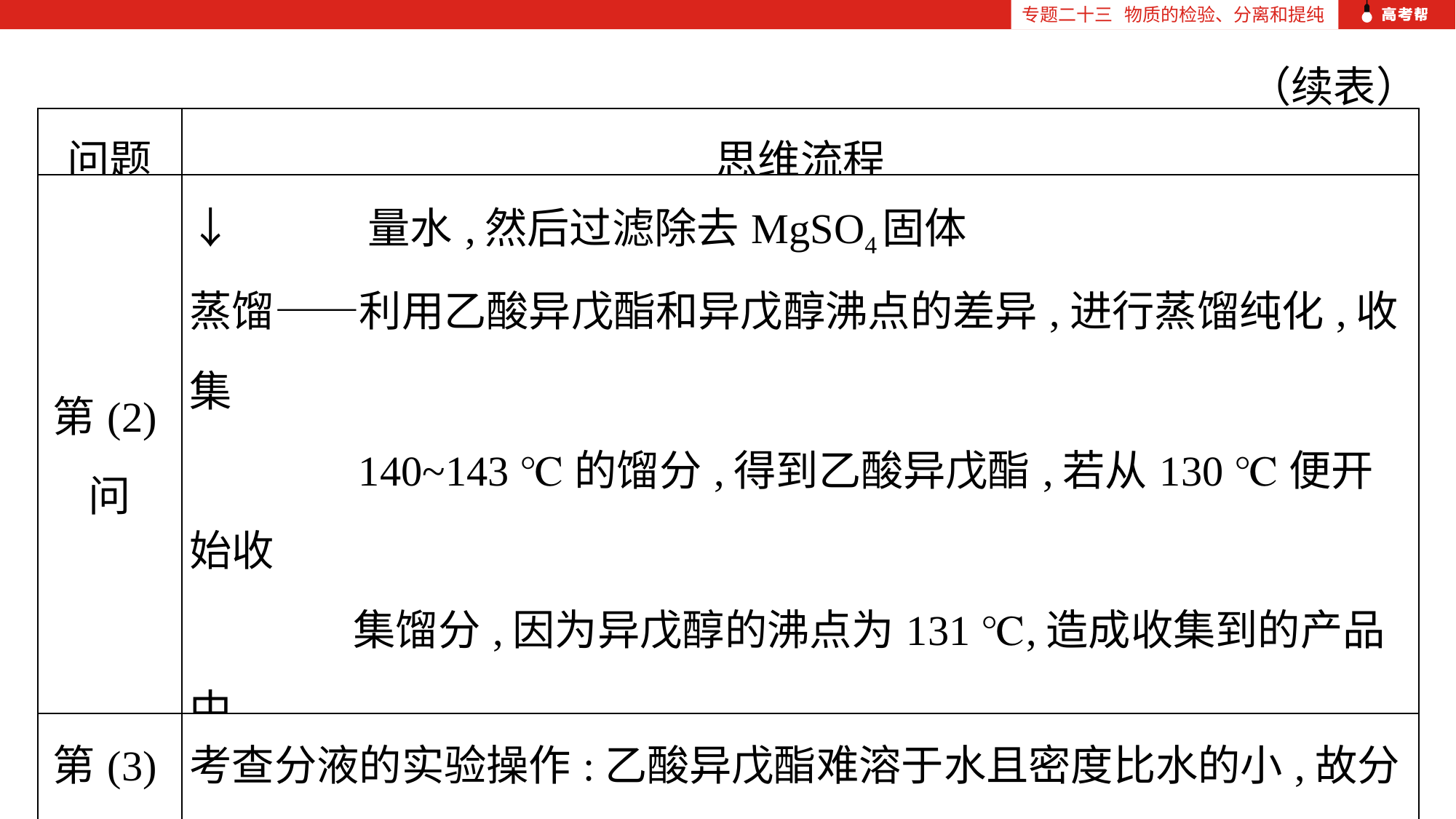

专题二十三   物质的检验、分离和提纯
（续表）
| 问题 | 思维流程 |
| --- | --- |
| 第(2)问 | ↓ 量水,然后过滤除去MgSO4固体 蒸馏——利用乙酸异戊酯和异戊醇沸点的差异,进行蒸馏纯化,收集 140~143 ℃的馏分,得到乙酸异戊酯,若从130 ℃便开始收 集馏分,因为异戊醇的沸点为131 ℃,造成收集到的产品中 混有少量异戊醇,故 实验产率偏高 |
| 第(3)问 | 考查分液的实验操作:乙酸异戊酯难溶于水且密度比水的小,故分层后,先将下层水从下口流出,再将乙酸异戊酯从上口倒出 |
| 第(4)问 | 考查平衡移动原理的应用:乙酸与异戊醇的反应为可逆反应,增大乙酸的用量,可使平衡正移,提高异戊醇的转化率 |